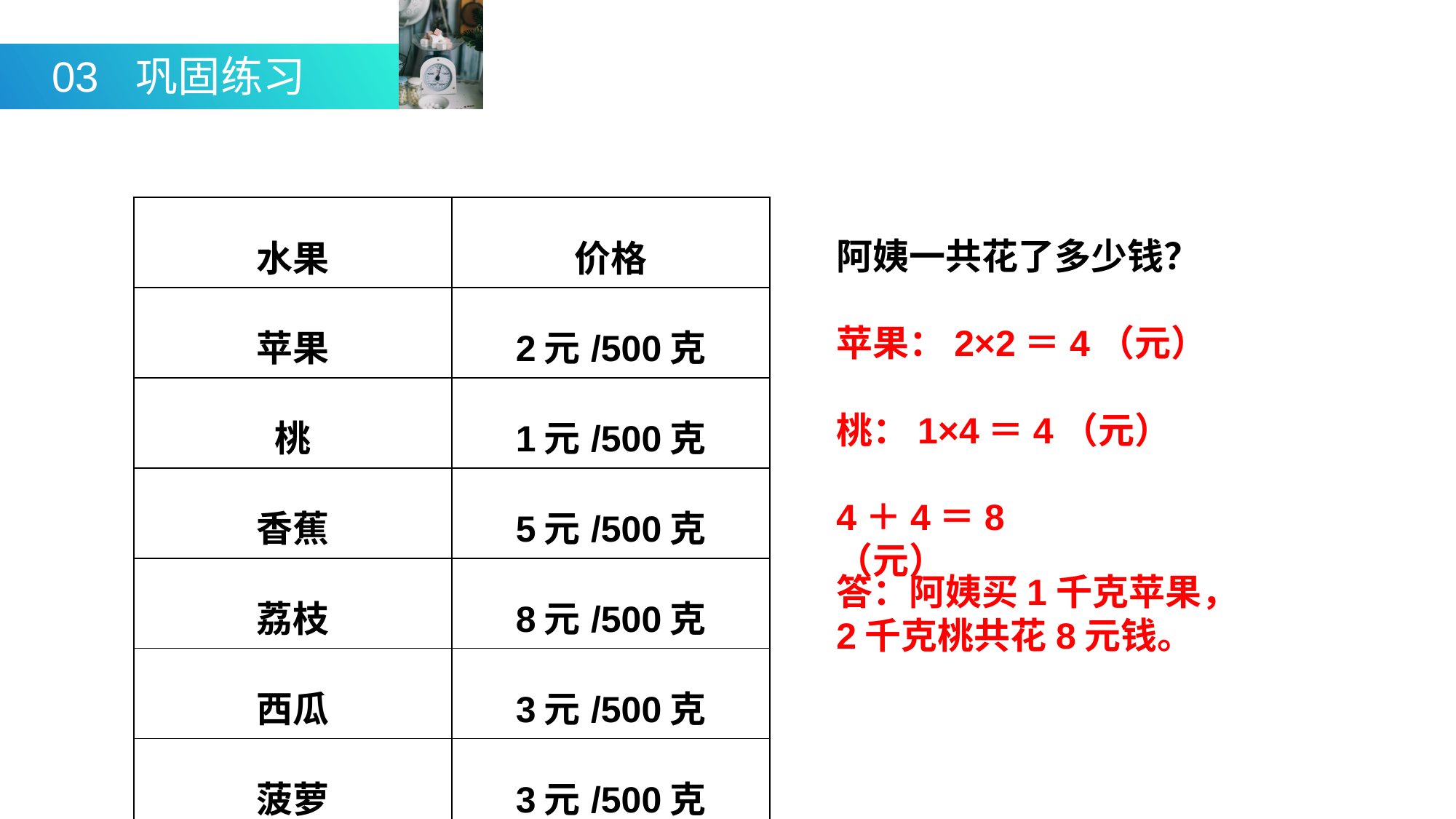

03
巩固练习
| 水果 | 价格 |
| --- | --- |
| 苹果 | 2元/500克 |
| 桃 | 1元/500克 |
| 香蕉 | 5元/500克 |
| 荔枝 | 8元/500克 |
| 西瓜 | 3元/500克 |
| 菠萝 | 3元/500克 |
阿姨一共花了多少钱？
苹果：2×2＝4（元）
桃：1×4＝4（元）
4＋4＝8（元）
答：阿姨买1千克苹果，
2千克桃共花8元钱。